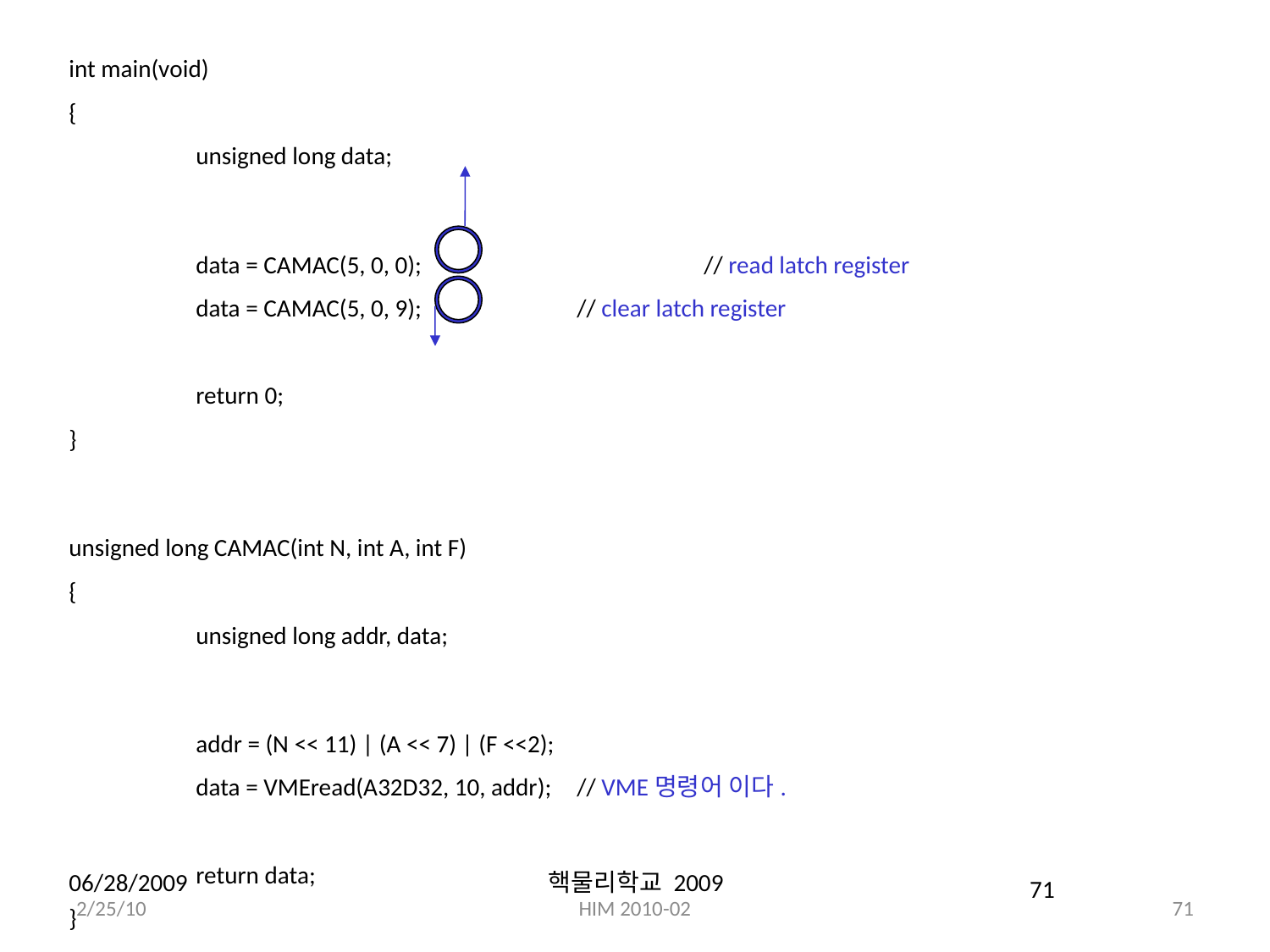

int main(void)
{
	unsigned long data;

	data = CAMAC(5, 0, 0);             		// read latch register
	data = CAMAC(5, 0, 9);		// clear latch register

	return 0;
}

unsigned long CAMAC(int N, int A, int F)
{
	unsigned long addr, data;

	addr = (N << 11) | (A << 7) | (F <<2);
	data = VMEread(A32D32, 10, addr);	// VME명령어 이다.

	return data;
}
데이터 레지스터를 읽어라는 명령어

클리어 하라는 명령
06/28/2009
핵물리학교 2009
71
71
2/25/10
HIM 2010-02